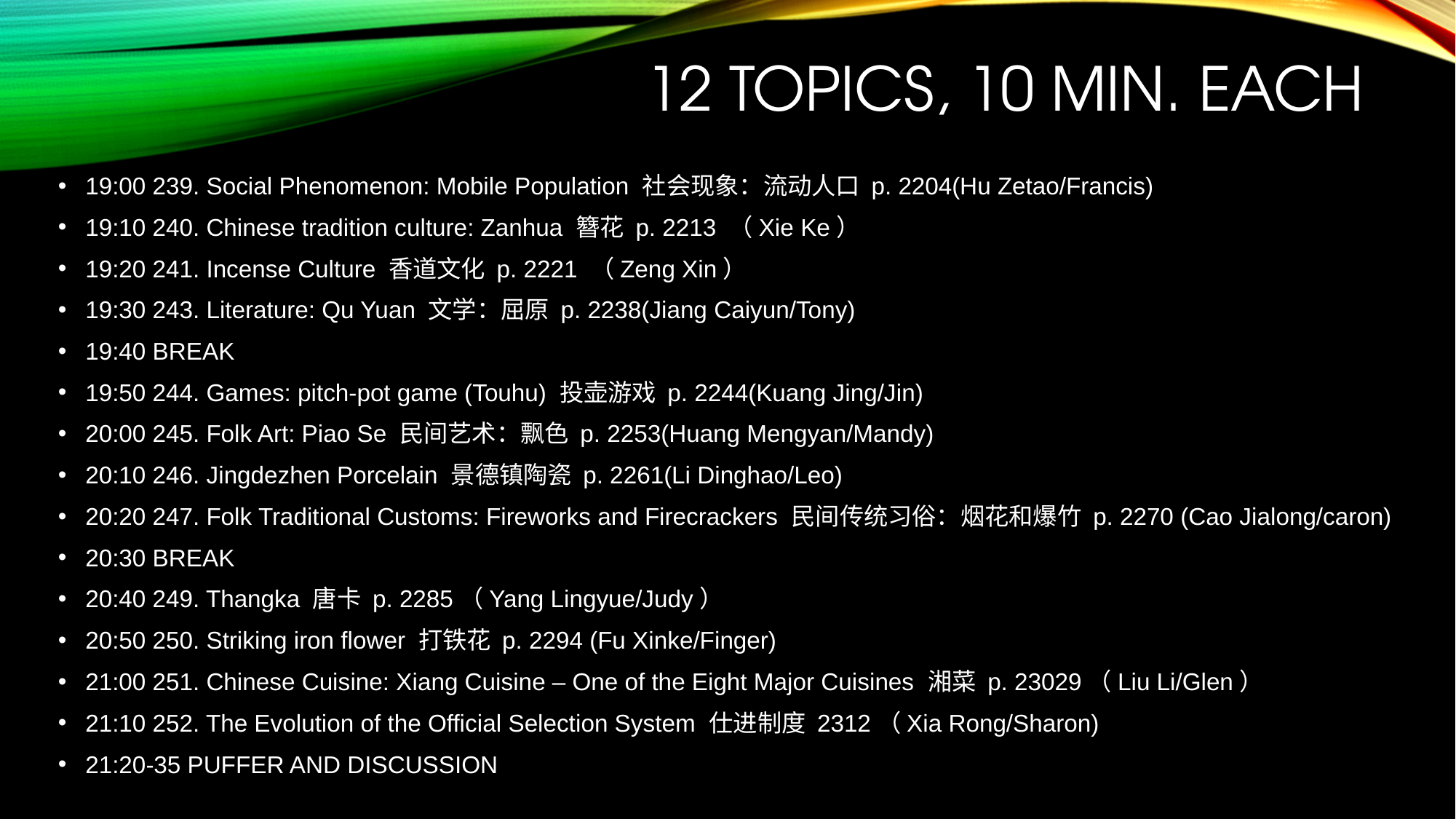

# 12 TOPICS, 10 min. each
19:00 239. Social Phenomenon: Mobile Population 社会现象：流动人口 p. 2204(Hu Zetao/Francis)
19:10 240. Chinese tradition culture: Zanhua 簪花 p. 2213 （Xie Ke）
19:20 241. Incense Culture 香道文化 p. 2221 （Zeng Xin）
19:30 243. Literature: Qu Yuan 文学：屈原 p. 2238(Jiang Caiyun/Tony)
19:40 BREAK
19:50 244. Games: pitch-pot game (Touhu) 投壶游戏 p. 2244(Kuang Jing/Jin)
20:00 245. Folk Art: Piao Se 民间艺术：飘色 p. 2253(Huang Mengyan/Mandy)
20:10 246. Jingdezhen Porcelain 景德镇陶瓷 p. 2261(Li Dinghao/Leo)
20:20 247. Folk Traditional Customs: Fireworks and Firecrackers 民间传统习俗：烟花和爆竹 p. 2270 (Cao Jialong/caron)
20:30 BREAK
20:40 249. Thangka 唐卡 p. 2285（Yang Lingyue/Judy）
20:50 250. Striking iron flower 打铁花 p. 2294 (Fu Xinke/Finger)
21:00 251. Chinese Cuisine: Xiang Cuisine – One of the Eight Major Cuisines 湘菜 p. 23029（Liu Li/Glen）
21:10 252. The Evolution of the Official Selection System 仕进制度 2312（Xia Rong/Sharon)
21:20-35 PUFFER AND DISCUSSION